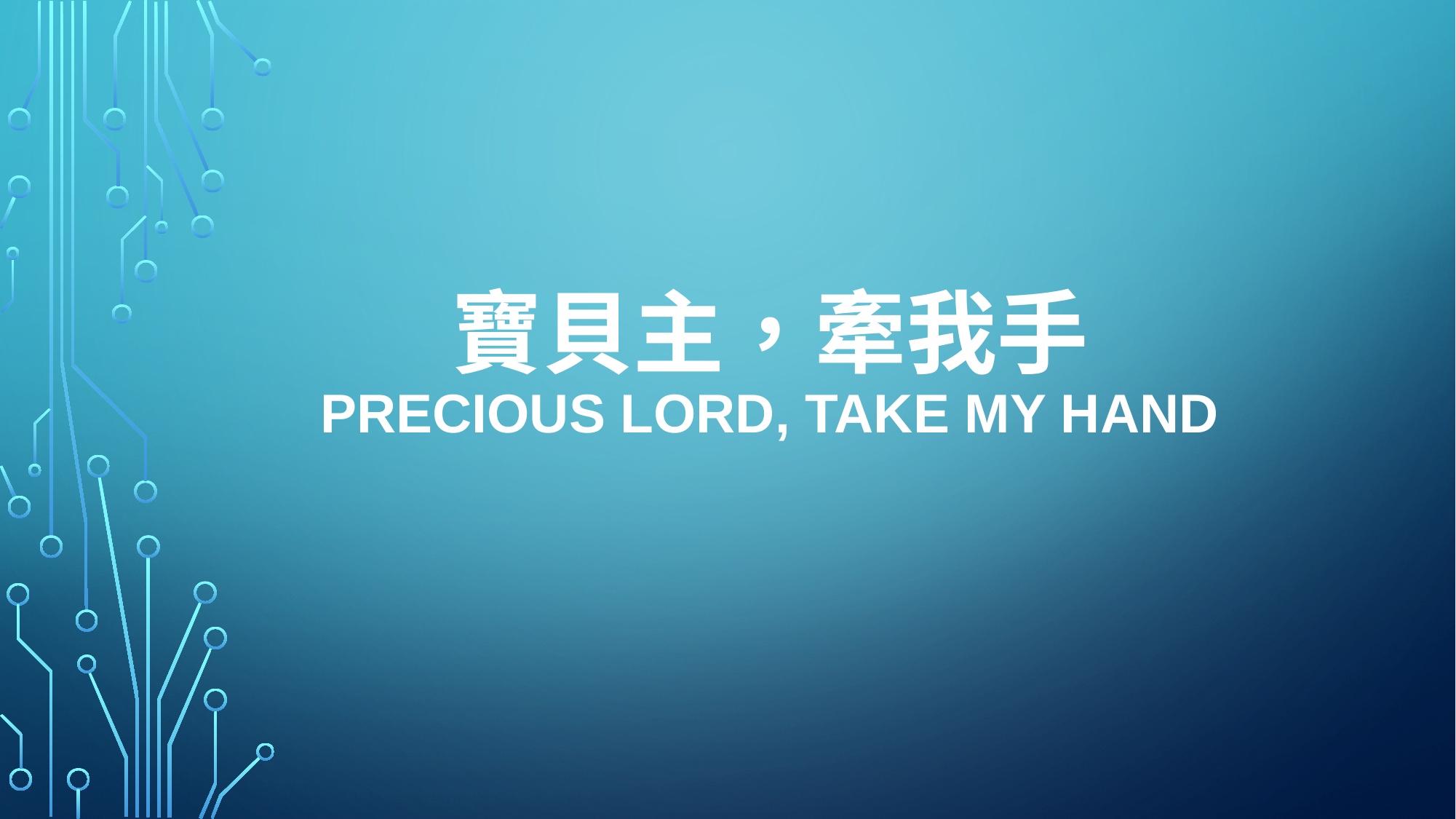

# 寶貝主，牽我手 precious lord, take my hand